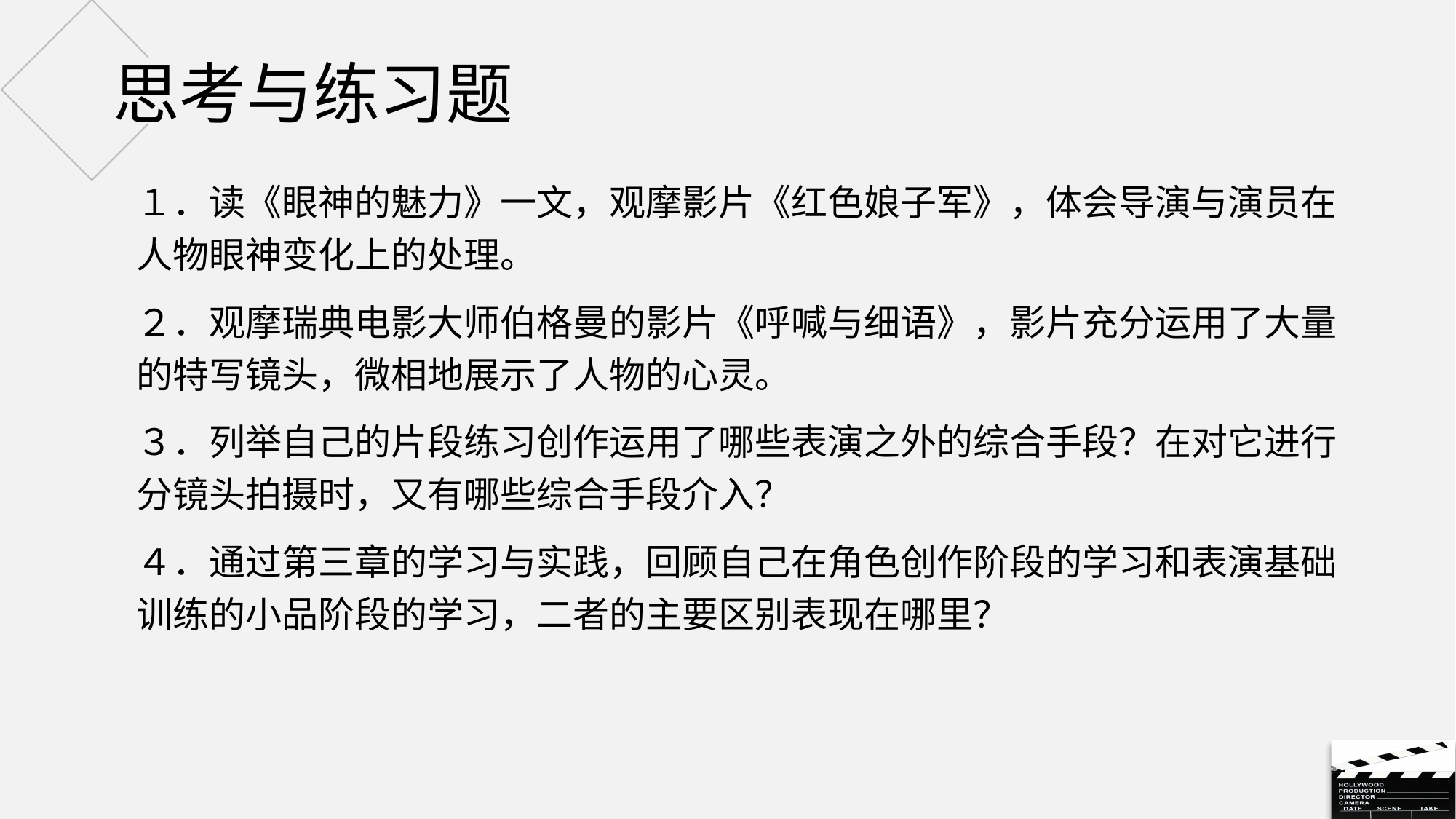

# 思考与练习题
１．读《眼神的魅力》一文，观摩影片《红色娘子军》，体会导演与演员在人物眼神变化上的处理。
２．观摩瑞典电影大师伯格曼的影片《呼喊与细语》，影片充分运用了大量的特写镜头，微相地展示了人物的心灵。
３．列举自己的片段练习创作运用了哪些表演之外的综合手段？在对它进行分镜头拍摄时，又有哪些综合手段介入？
４．通过第三章的学习与实践，回顾自己在角色创作阶段的学习和表演基础训练的小品阶段的学习，二者的主要区别表现在哪里？